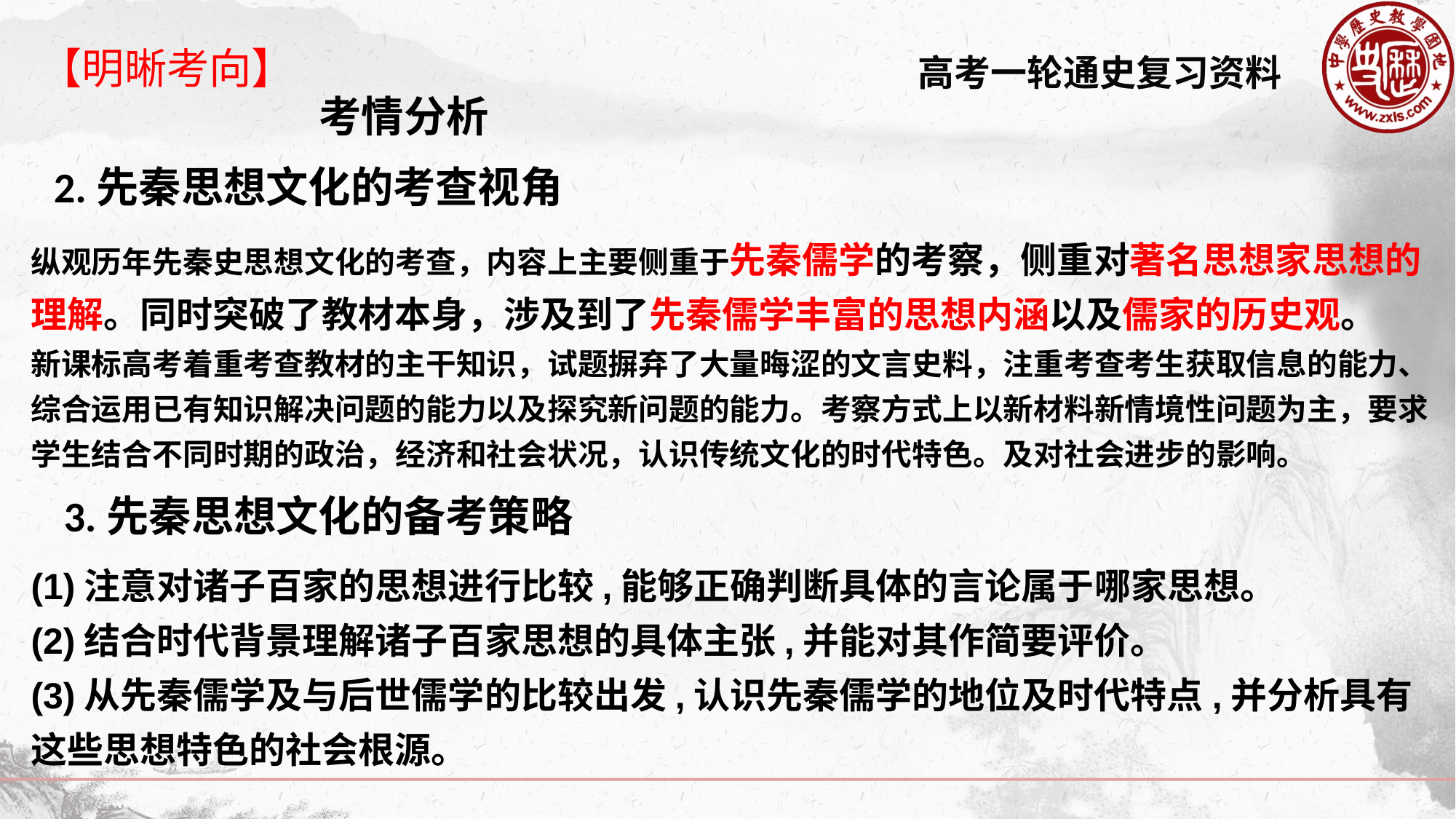

【明晰考向】
考情分析
2.先秦思想文化的考查视角
纵观历年先秦史思想文化的考查，内容上主要侧重于先秦儒学的考察，侧重对著名思想家思想的理解。同时突破了教材本身，涉及到了先秦儒学丰富的思想内涵以及儒家的历史观。
新课标高考着重考查教材的主干知识，试题摒弃了大量晦涩的文言史料，注重考查考生获取信息的能力、综合运用已有知识解决问题的能力以及探究新问题的能力。考察方式上以新材料新情境性问题为主，要求学生结合不同时期的政治，经济和社会状况，认识传统文化的时代特色。及对社会进步的影响。
3.先秦思想文化的备考策略
(1)注意对诸子百家的思想进行比较,能够正确判断具体的言论属于哪家思想。
(2)结合时代背景理解诸子百家思想的具体主张,并能对其作简要评价。
(3)从先秦儒学及与后世儒学的比较出发,认识先秦儒学的地位及时代特点,并分析具有这些思想特色的社会根源。